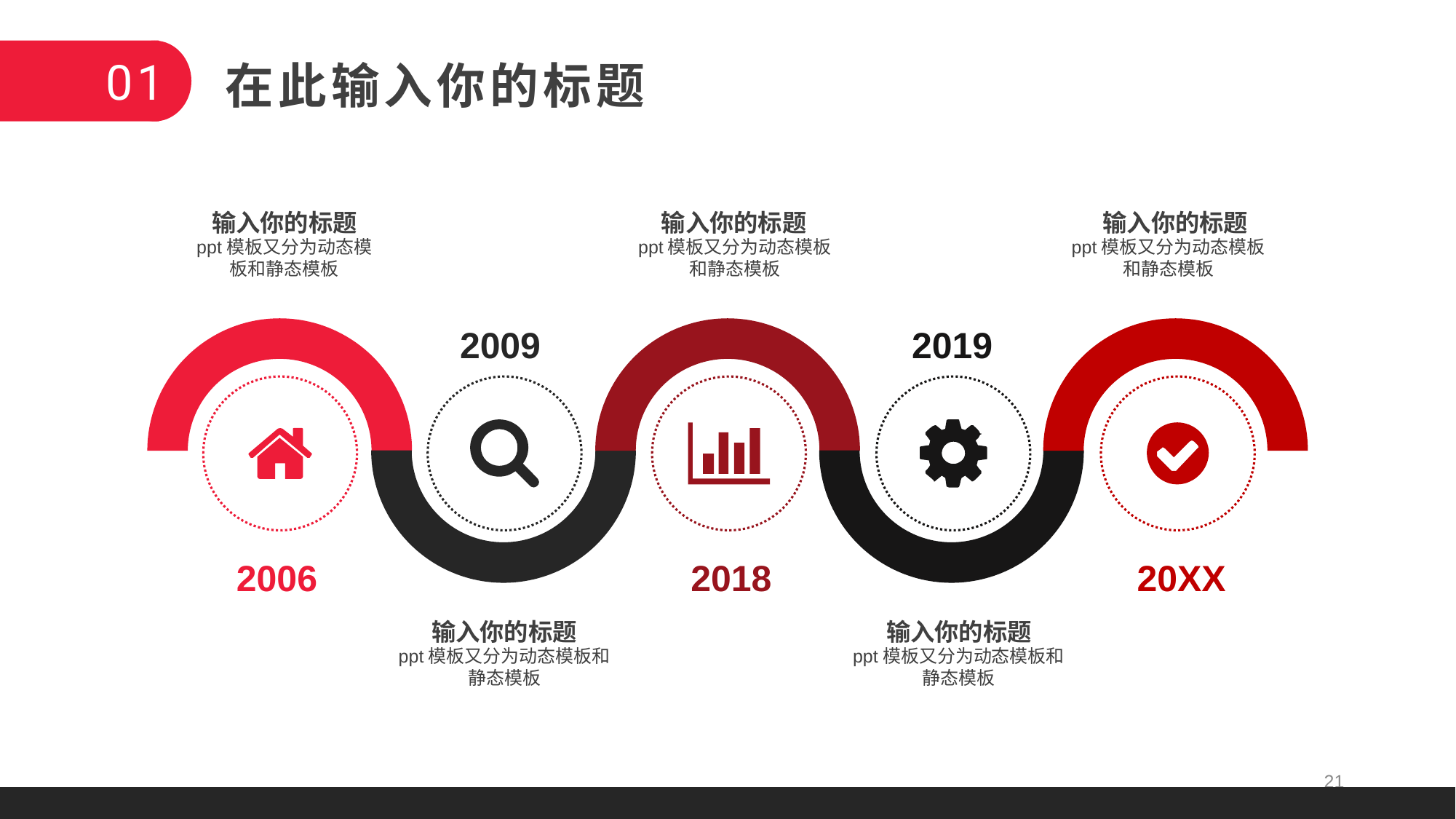

01
在此输入你的标题
输入你的标题
ppt模板又分为动态模板和静态模板
输入你的标题
ppt模板又分为动态模板和静态模板
输入你的标题
ppt模板又分为动态模板和静态模板

2009
2019

2006
2018
20XX
输入你的标题
ppt模板又分为动态模板和静态模板
输入你的标题
ppt模板又分为动态模板和静态模板
21